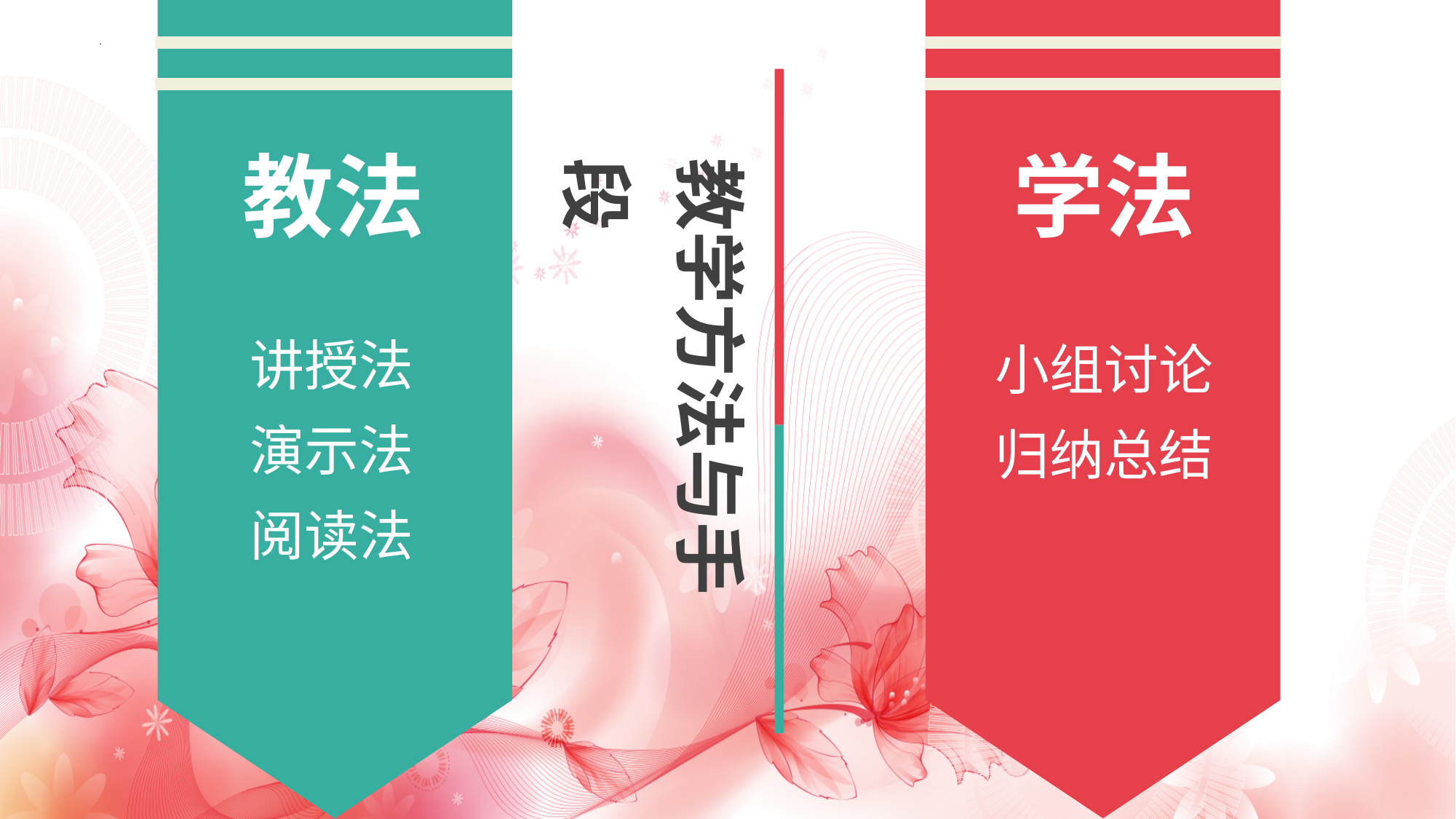

教法

讲授法
演示法
阅读法
学法

小组讨论
归纳总结
教学方法与手段